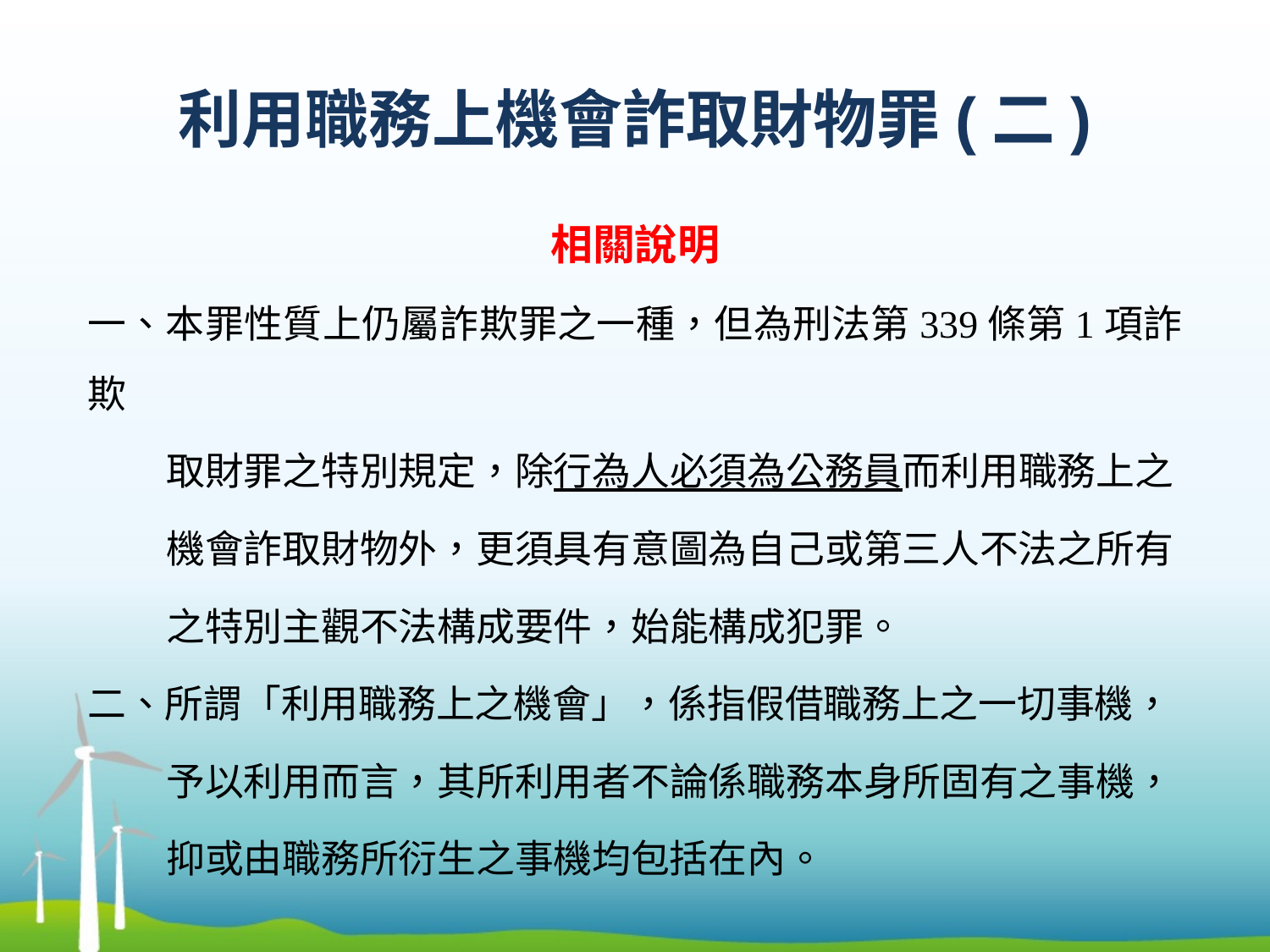

# 利用職務上機會詐取財物罪(二)
相關說明
一、本罪性質上仍屬詐欺罪之一種，但為刑法第339條第1項詐欺
        取財罪之特別規定，除行為人必須為公務員而利用職務上之
        機會詐取財物外，更須具有意圖為自己或第三人不法之所有
        之特別主觀不法構成要件，始能構成犯罪。
二、所謂「利用職務上之機會」，係指假借職務上之一切事機，
        予以利用而言，其所利用者不論係職務本身所固有之事機，
        抑或由職務所衍生之事機均包括在內。